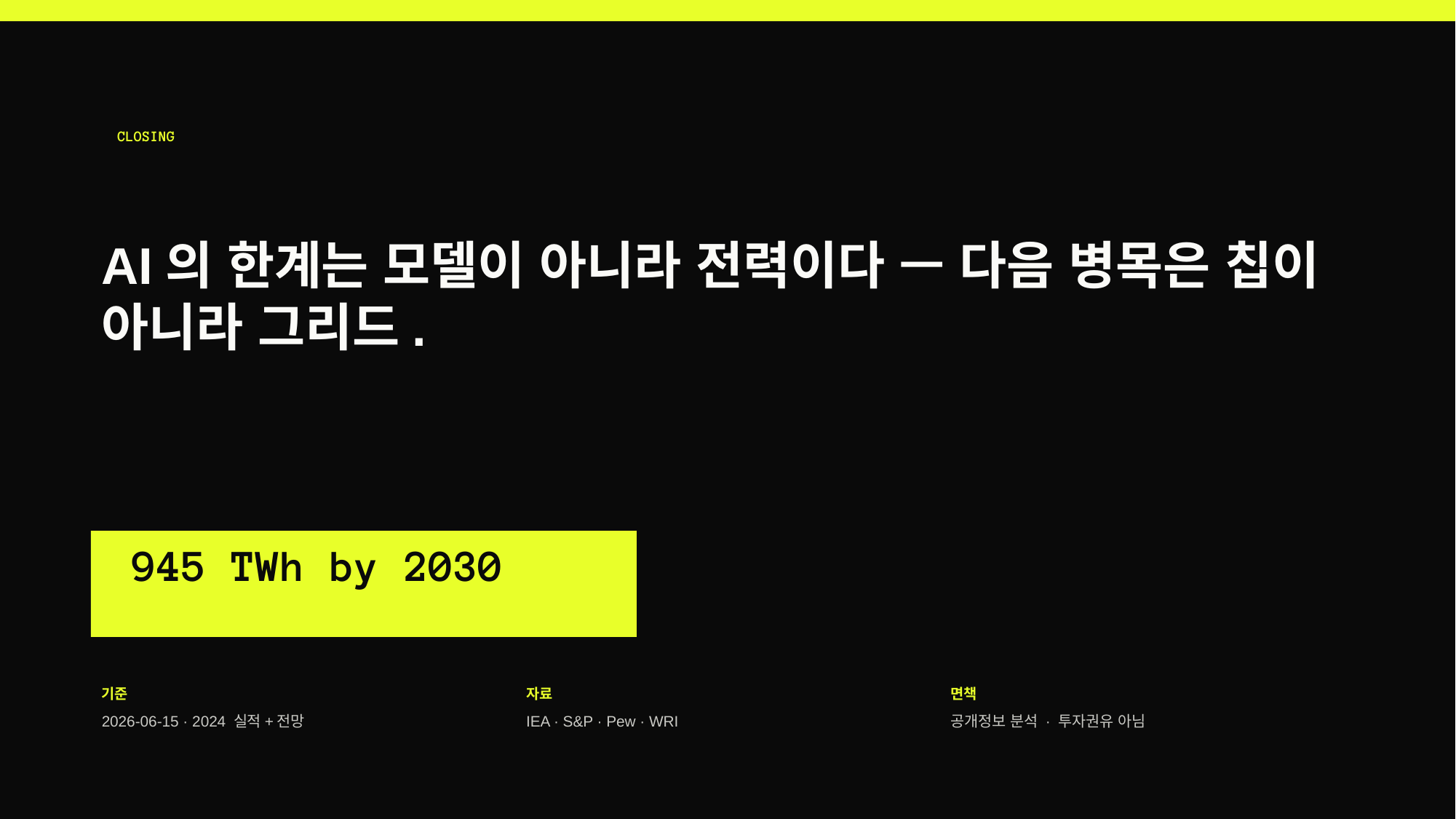

CLOSING
AI의 한계는 모델이 아니라 전력이다 — 다음 병목은 칩이 아니라 그리드.

945 TWh by 2030
기준
자료
면책
2026-06-15 · 2024 실적+전망
IEA · S&P · Pew · WRI
공개정보 분석 · 투자권유 아님